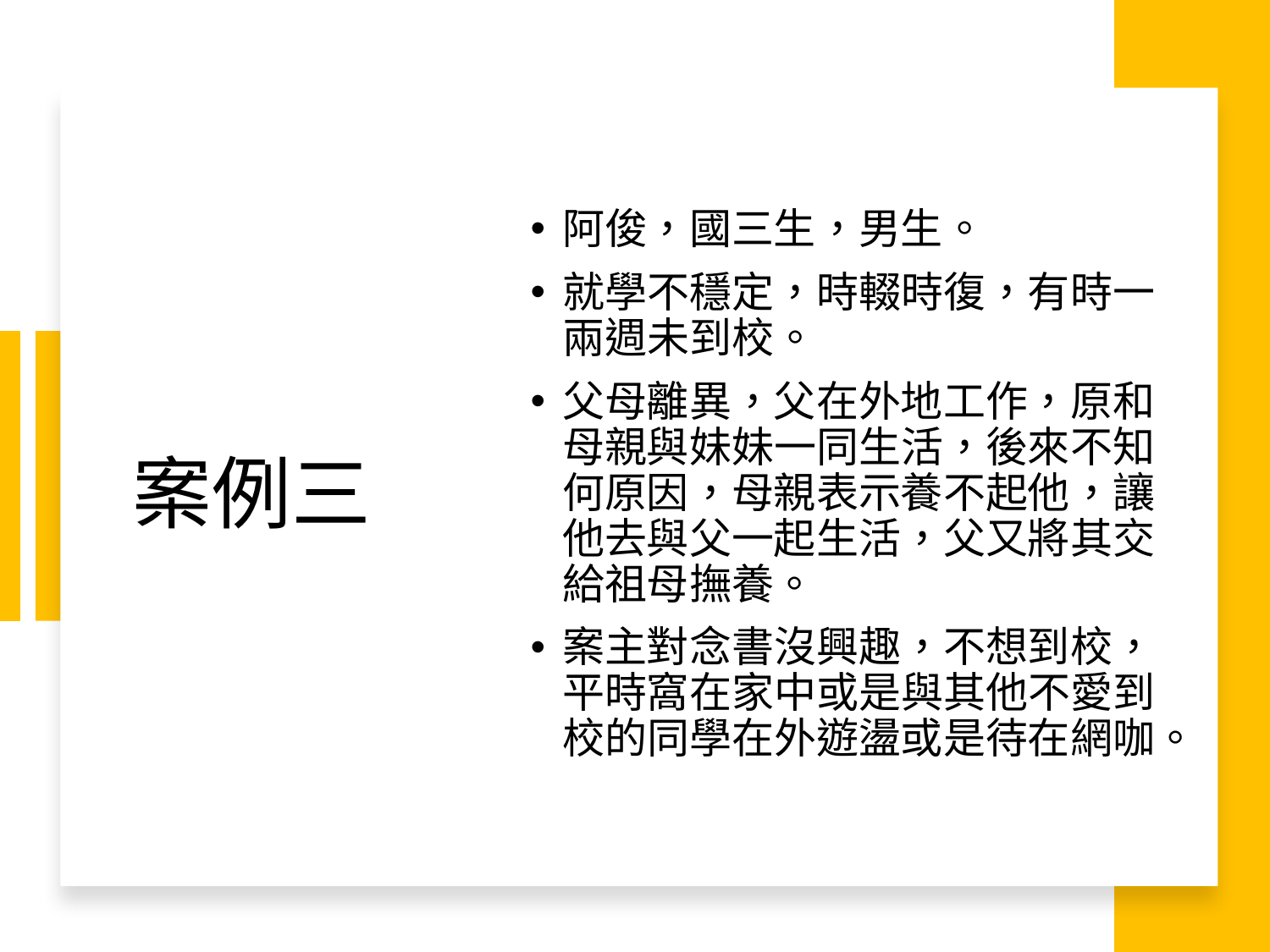

阿俊，國三生，男生。
就學不穩定，時輟時復，有時一兩週未到校。
父母離異，父在外地工作，原和母親與妹妹一同生活，後來不知何原因，母親表示養不起他，讓他去與父一起生活，父又將其交給祖母撫養。
案主對念書沒興趣，不想到校，平時窩在家中或是與其他不愛到校的同學在外遊盪或是待在網咖。
# 案例三